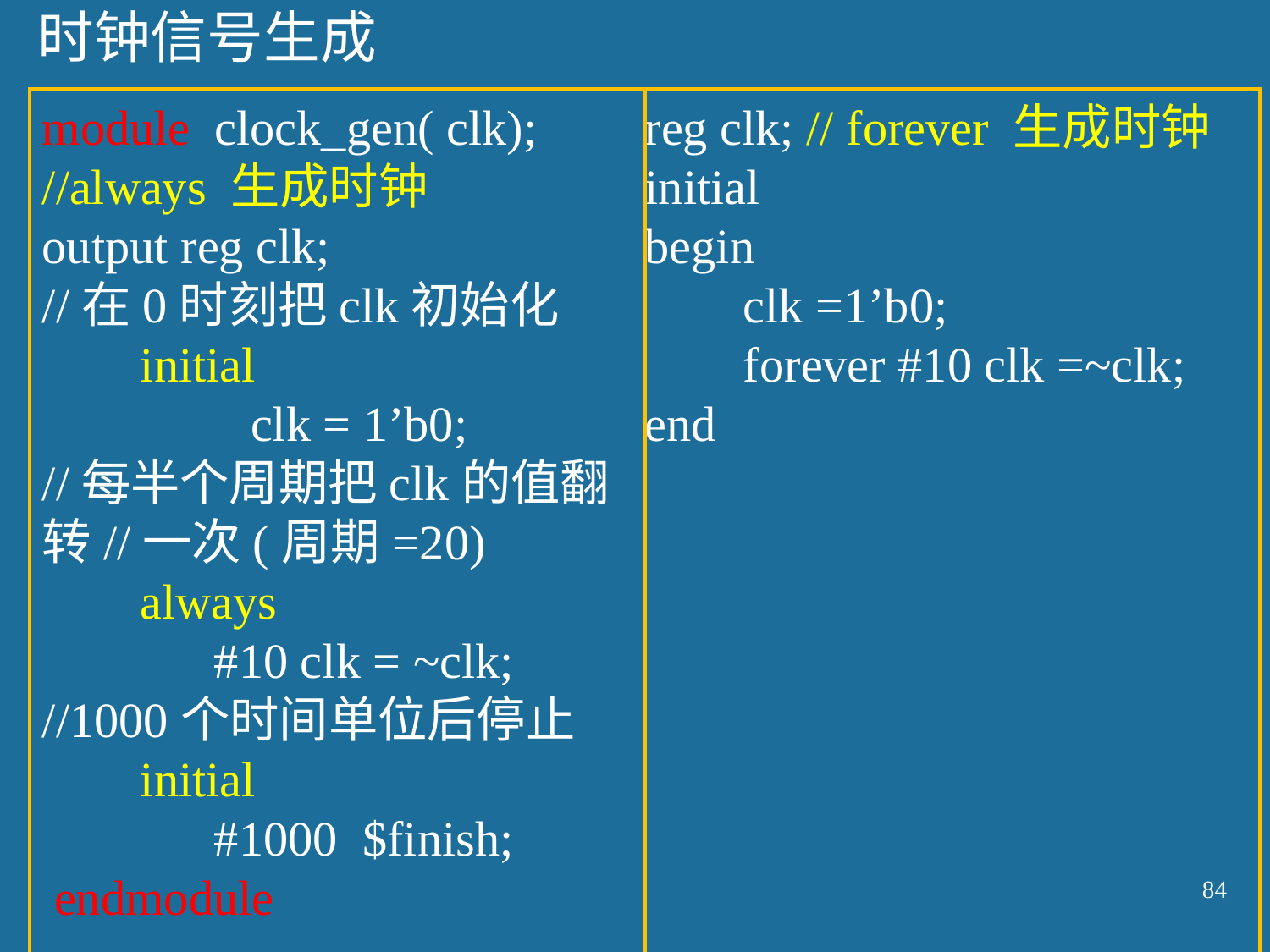

时钟信号生成
module  clock_gen( clk); //always 生成时钟
output reg clk;
//在0时刻把clk初始化
        initial
                 clk = 1’b0;
//每半个周期把clk的值翻转//一次(周期=20)
        always
              #10 clk = ~clk;
//1000个时间单位后停止
        initial
              #1000  $finish;
 endmodule
reg clk; // forever 生成时钟
initial
begin
        clk =1’b0;
        forever #10 clk =~clk;
end

84